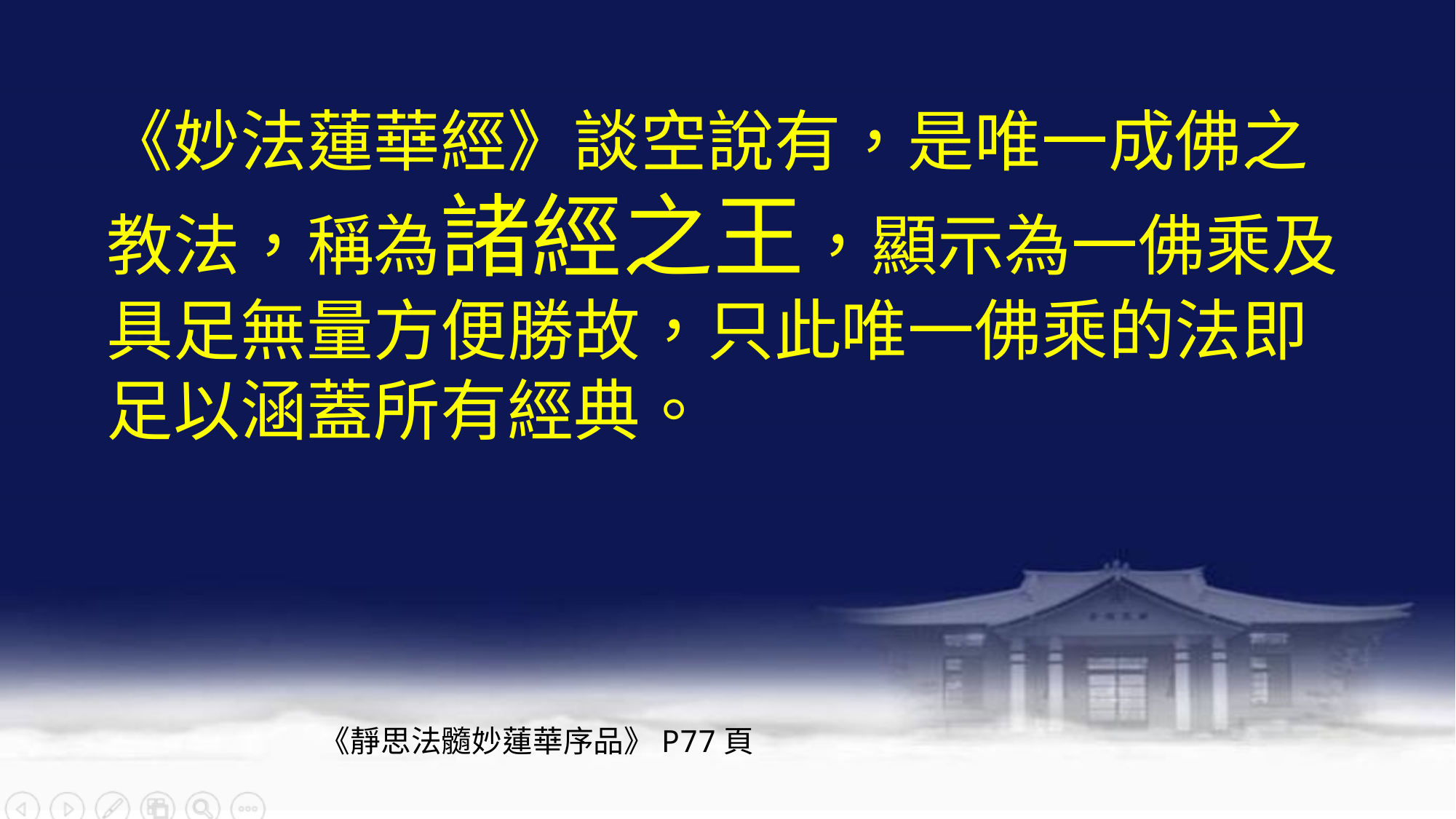

《妙法蓮華經》談空說有，是唯一成佛之教法，稱為諸經之王，顯示為一佛乘及具足無量方便勝故，只此唯一佛乘的法即足以涵蓋所有經典。
《靜思法髓妙蓮華序品》P77頁